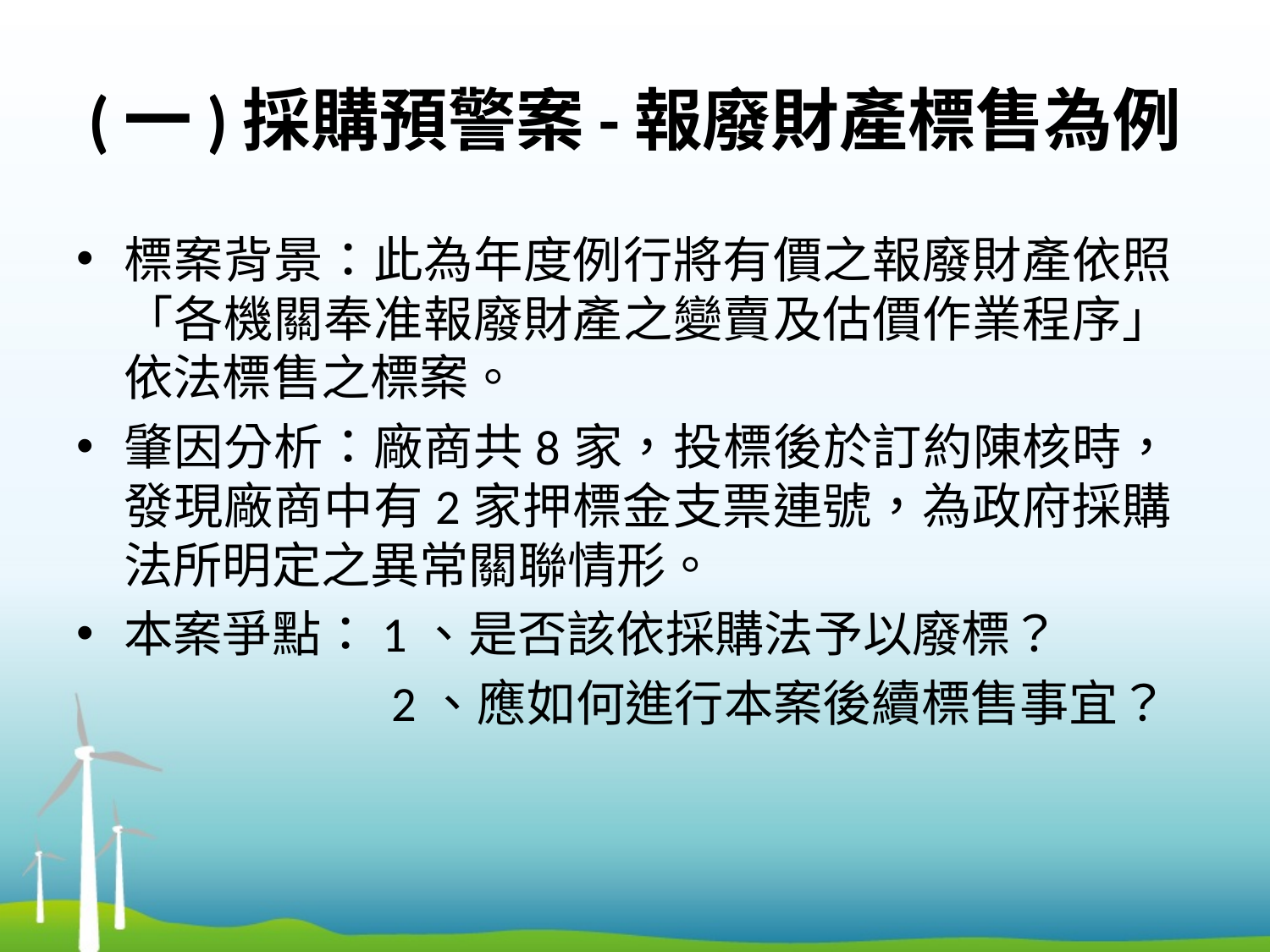

# (一)採購預警案-報廢財產標售為例
標案背景：此為年度例行將有價之報廢財產依照「各機關奉准報廢財產之變賣及估價作業程序」依法標售之標案。
肇因分析：廠商共8家，投標後於訂約陳核時，發現廠商中有2家押標金支票連號，為政府採購法所明定之異常關聯情形。
本案爭點：1、是否該依採購法予以廢標？
                      　2、應如何進行本案後續標售事宜？